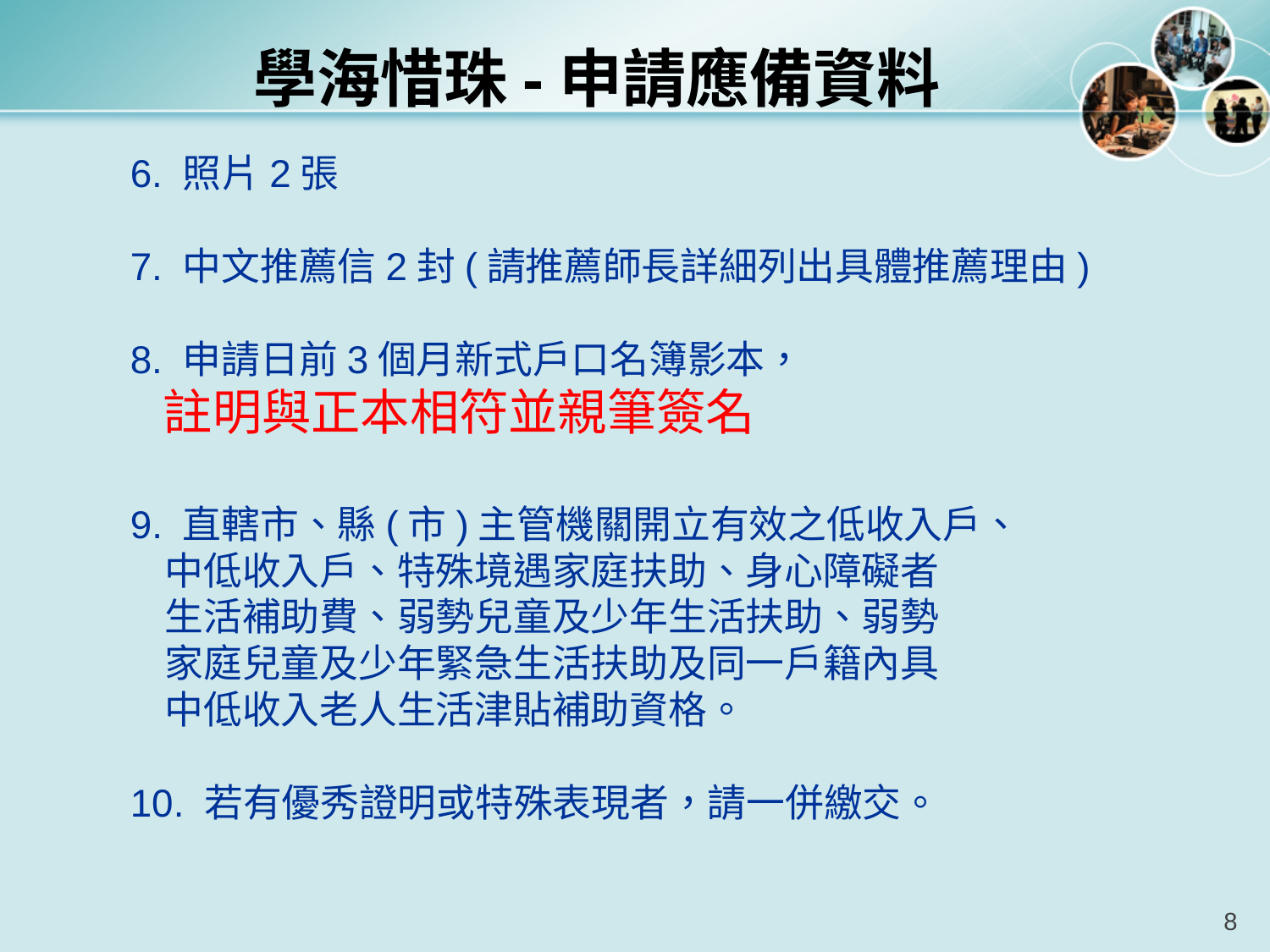

學海惜珠-申請應備資料
# 6. 照片2張 7. 中文推薦信2封(請推薦師長詳細列出具體推薦理由) 8. 申請日前3個月新式戶口名簿影本， 註明與正本相符並親筆簽名 9. 直轄市、縣(市)主管機關開立有效之低收入戶、 中低收入戶、特殊境遇家庭扶助、身心障礙者 生活補助費、弱勢兒童及少年生活扶助、弱勢 家庭兒童及少年緊急生活扶助及同一戶籍內具 中低收入老人生活津貼補助資格。 10. 若有優秀證明或特殊表現者，請一併繳交。
8